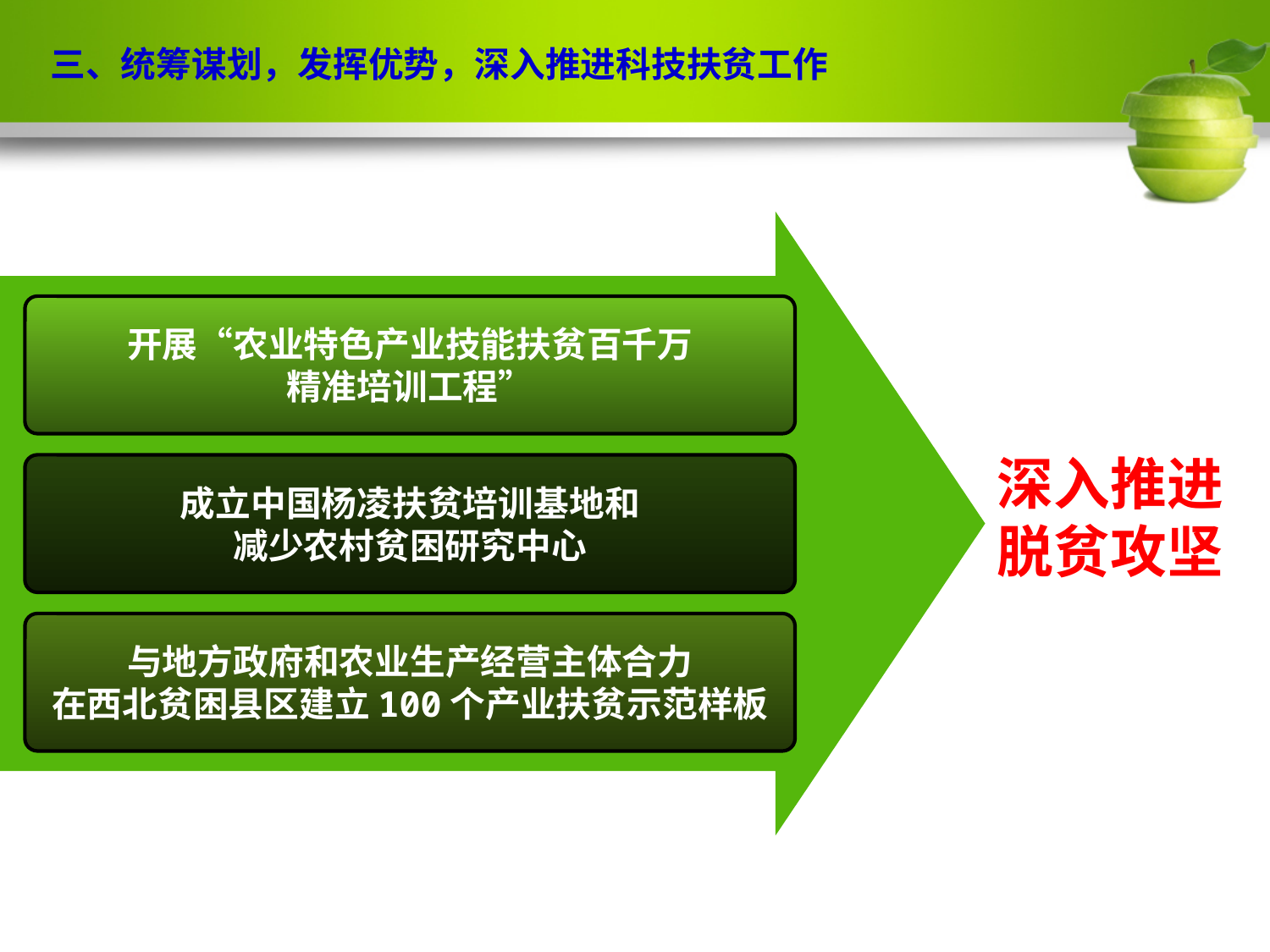

三、统筹谋划，发挥优势，深入推进科技扶贫工作

开展“农业特色产业技能扶贫百千万
精准培训工程”
深入推进
脱贫攻坚
成立中国杨凌扶贫培训基地和
减少农村贫困研究中心
与地方政府和农业生产经营主体合力
在西北贫困县区建立100个产业扶贫示范样板